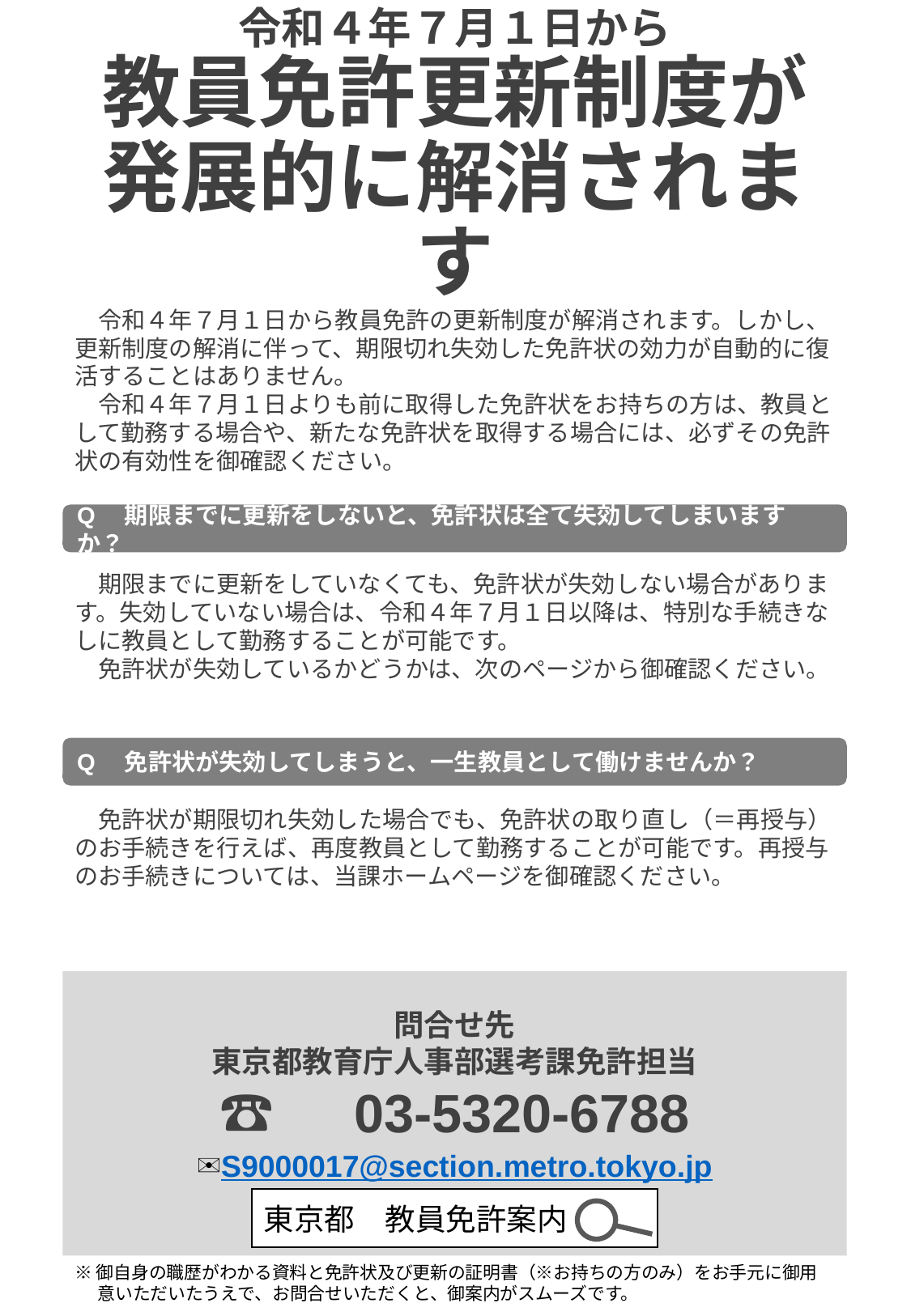

# 令和４年７月１日から 教員免許更新制度が 発展的に解消されます
　令和４年７月１日から教員免許の更新制度が解消されます。しかし、更新制度の解消に伴って、期限切れ失効した免許状の効力が自動的に復活することはありません。
　令和４年７月１日よりも前に取得した免許状をお持ちの方は、教員として勤務する場合や、新たな免許状を取得する場合には、必ずその免許状の有効性を御確認ください。

Q　期限までに更新をしないと、免許状は全て失効してしまいますか？
　期限までに更新をしていなくても、免許状が失効しない場合があります。失効していない場合は、令和４年７月１日以降は、特別な手続きなしに教員として勤務することが可能です。
　免許状が失効しているかどうかは、次のページから御確認ください。
Q　免許状が失効してしまうと、一生教員として働けませんか？

　免許状が期限切れ失効した場合でも、免許状の取り直し（＝再授与）のお手続きを行えば、再度教員として勤務することが可能です。再授与のお手続きについては、当課ホームページを御確認ください。
問合せ先
東京都教育庁人事部選考課免許担当
☎　03-5320-6788
✉S9000017@section.metro.tokyo.jp

東京都　教員免許案内

※御自身の職歴がわかる資料と免許状及び更新の証明書（※お持ちの方のみ）をお手元に御用意いただいたうえで、お問合せいただくと、御案内がスムーズです。